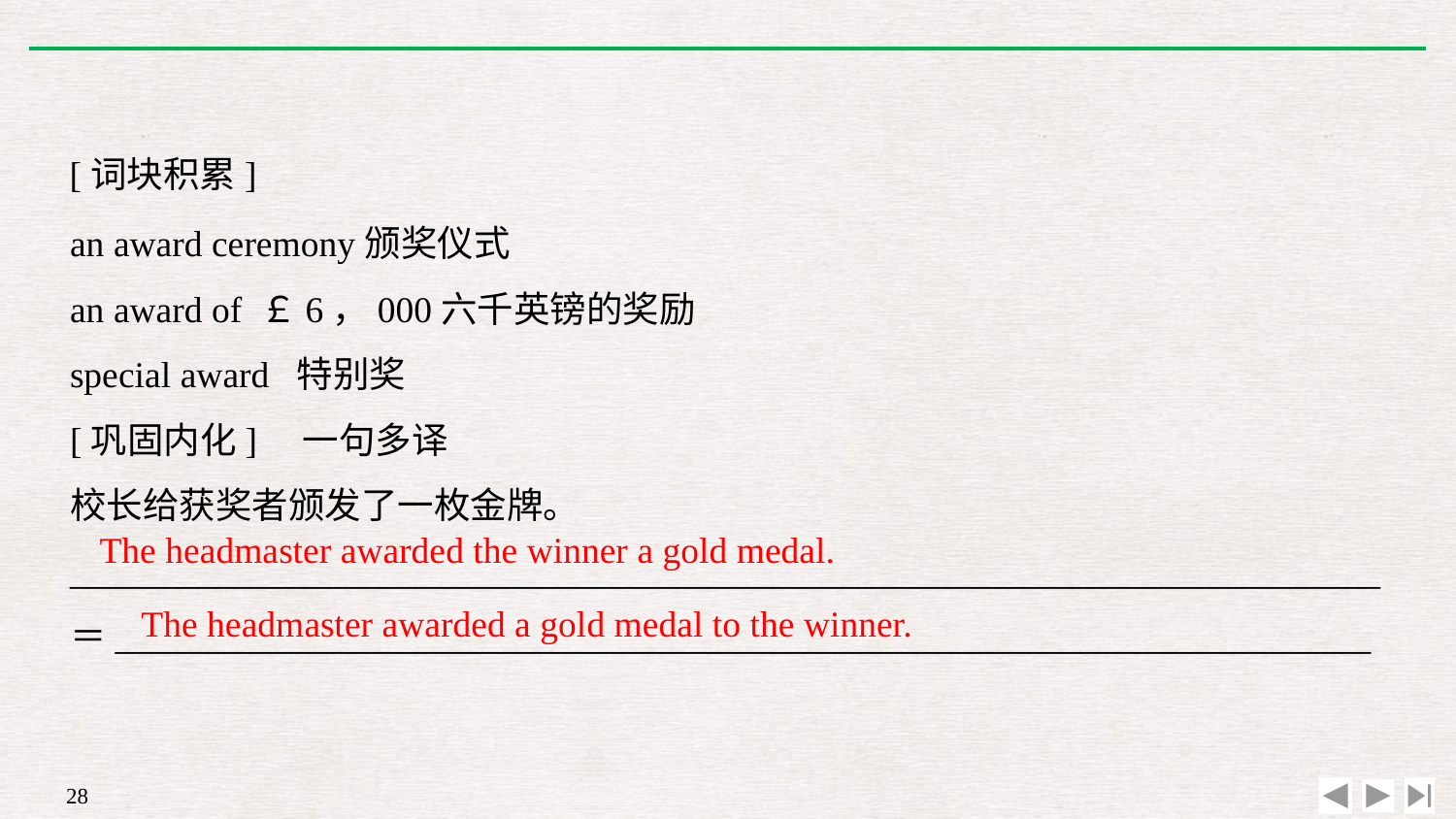

[词块积累]
an award ceremony颁奖仪式
an award of ￡6，000六千英镑的奖励
special award  特别奖
[巩固内化]　一句多译
校长给获奖者颁发了一枚金牌。
________________________________________________________________________
＝_____________________________________________________________________
The headmaster awarded the winner a gold medal.
The headmaster awarded a gold medal to the winner.